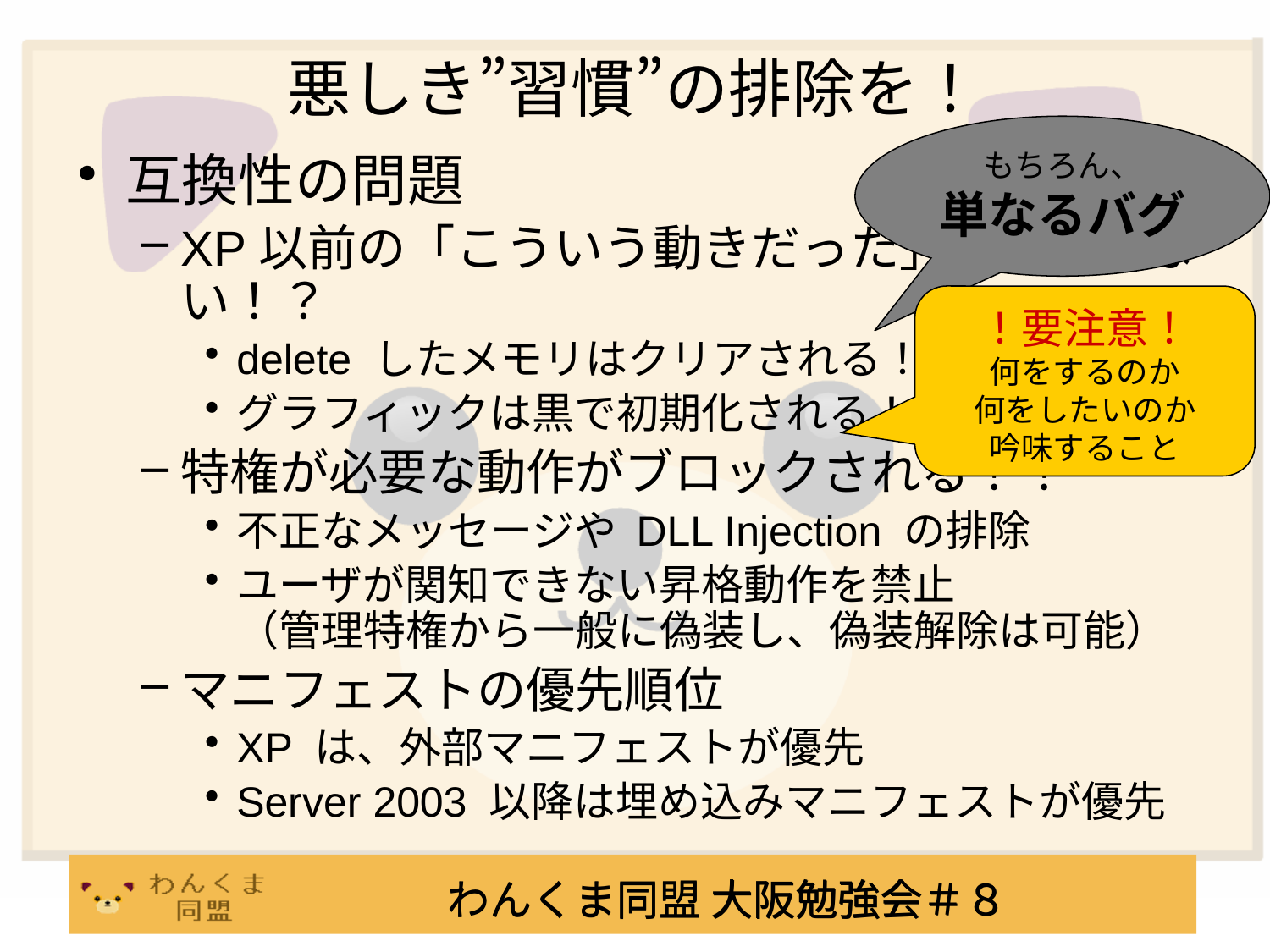

# 悪しき”習慣”の排除を！
もちろん、
単なるバグ
互換性の問題
XP以前の「こういう動きだった」が、通じない！？
delete したメモリはクリアされる！？
グラフィックは黒で初期化される！？
特権が必要な動作がブロックされる！！
不正なメッセージや DLL Injection の排除
ユーザが関知できない昇格動作を禁止
（管理特権から一般に偽装し、偽装解除は可能）
マニフェストの優先順位
XP は、外部マニフェストが優先
Server 2003 以降は埋め込みマニフェストが優先
！要注意！
何をするのか
何をしたいのか
吟味すること
わんくま同盟 大阪勉強会＃８
わんくま同盟 大阪勉強会＃８